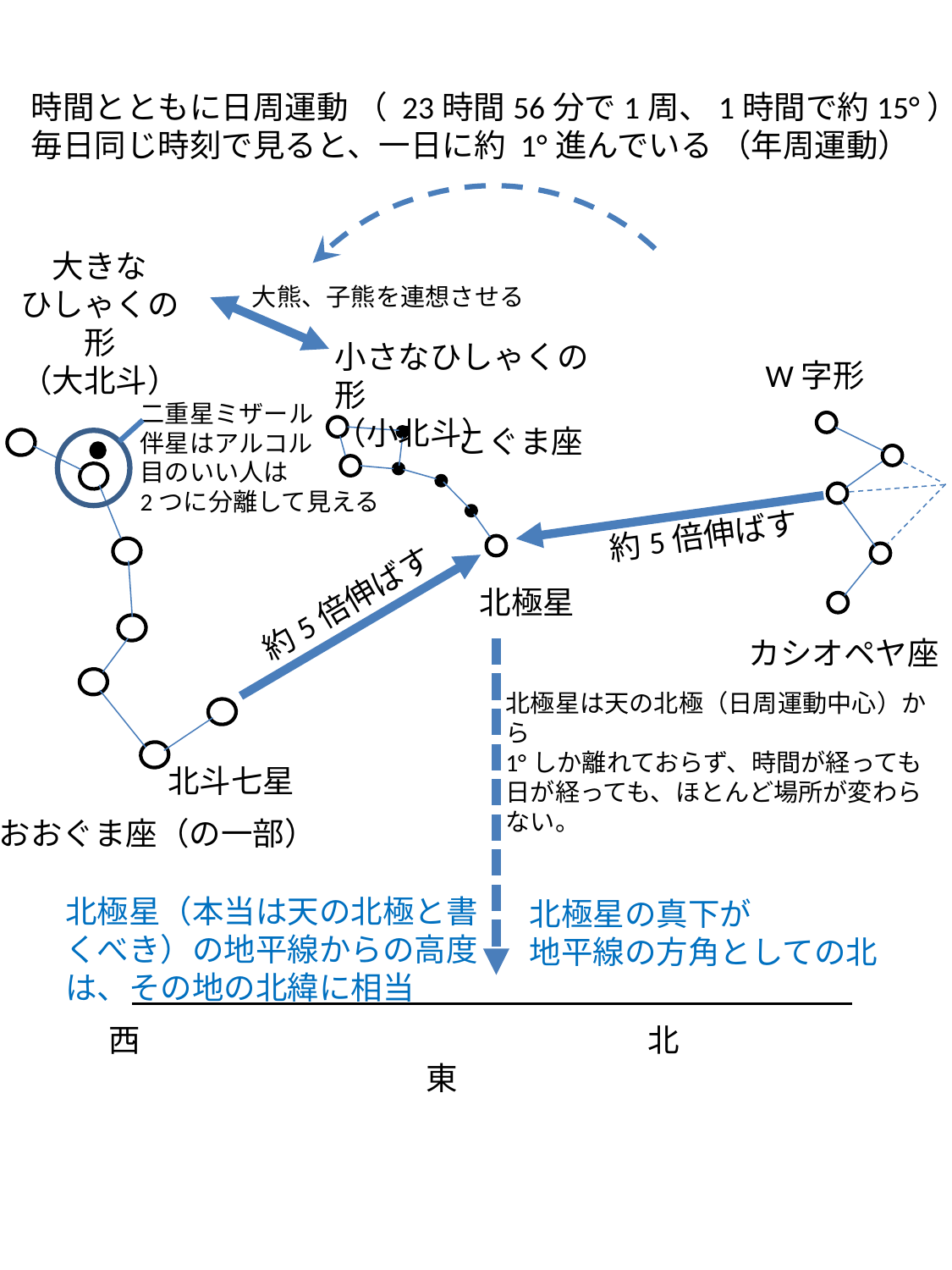

時間とともに日周運動 （ 23時間56分で1周、1時間で約15°）
毎日同じ時刻で見ると、一日に約 1°進んでいる （年周運動）

大きな
ひしゃくの形
（大北斗）
大熊、子熊を連想させる
小さなひしゃくの形
（小北斗）
W字形
二重星ミザール
伴星はアルコル
目のいい人は
2つに分離して見える
こぐま座

約5倍伸ばす
北極星
約5倍伸ばす
カシオペヤ座
北極星は天の北極（日周運動中心）から
1°しか離れておらず、時間が経っても
日が経っても、ほとんど場所が変わらない。
北斗七星
おおぐま座（の一部）
北極星（本当は天の北極と書くべき）の地平線からの高度は、その地の北緯に相当
北極星の真下が
地平線の方角としての北
西　　　　　　　　　　　　　　　　北　　　　　　　　　　　　　　　　東